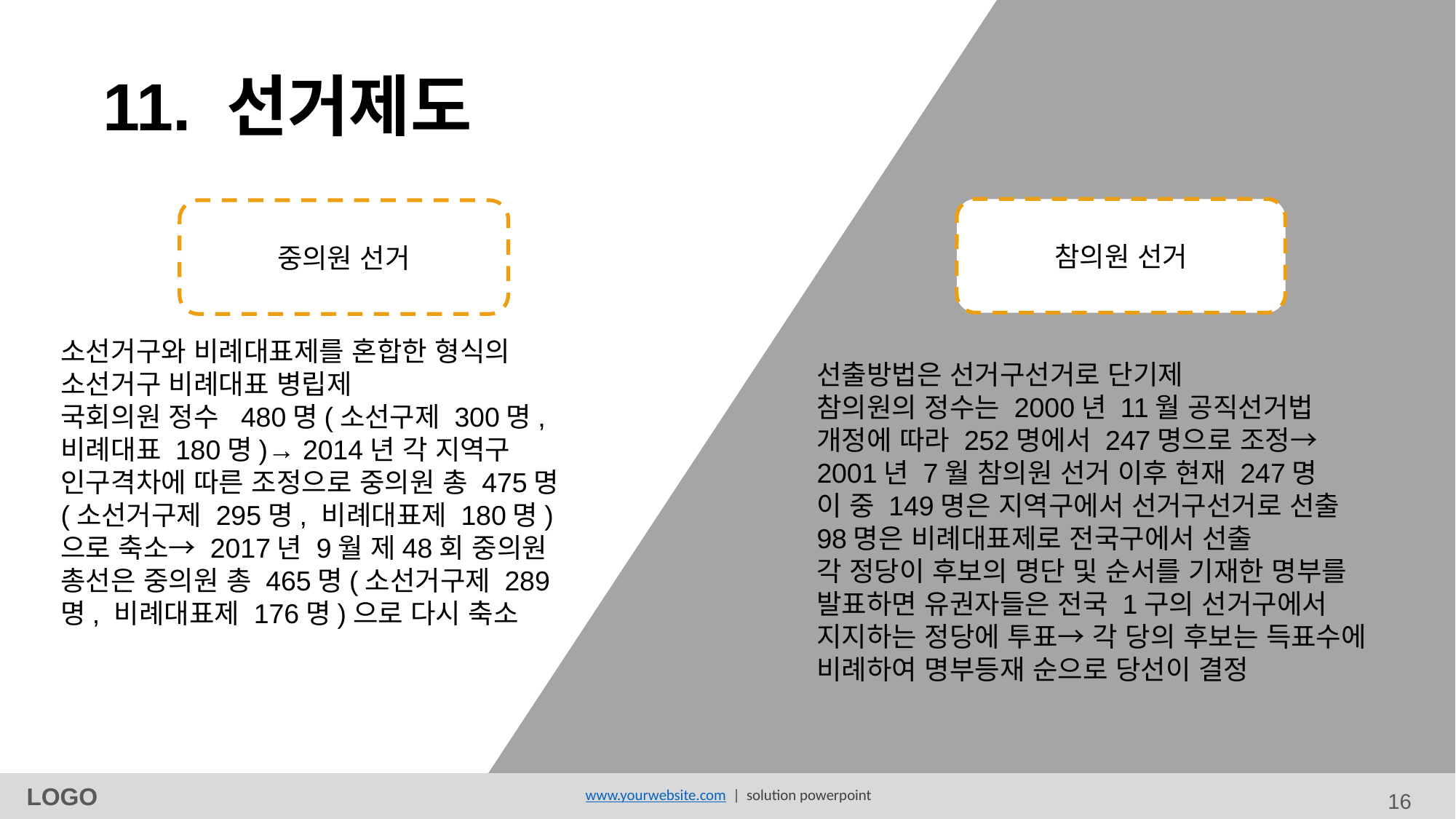

11. 선거제도
참의원 선거
중의원 선거
소선거구와 비례대표제를 혼합한 형식의 소선거구 비례대표 병립제
국회의원 정수  480명(소선구제 300명, 비례대표 180명)→ 2014년 각 지역구 인구격차에 따른 조정으로 중의원 총 475명(소선거구제 295명, 비례대표제 180명)으로 축소→ 2017년 9월 제48회 중의원 총선은 중의원 총 465명(소선거구제 289명, 비례대표제 176명)으로 다시 축소
선출방법은 선거구선거로 단기제
참의원의 정수는 2000년 11월 공직선거법 개정에 따라 252명에서 247명으로 조정→ 2001년 7월 참의원 선거 이후 현재 247명
이 중 149명은 지역구에서 선거구선거로 선출
98명은 비례대표제로 전국구에서 선출
각 정당이 후보의 명단 및 순서를 기재한 명부를 발표하면 유권자들은 전국 1구의 선거구에서 지지하는 정당에 투표→ 각 당의 후보는 득표수에 비례하여 명부등재 순으로 당선이 결정

LOGO
www.yourwebsite.com  |  solution powerpoint
16